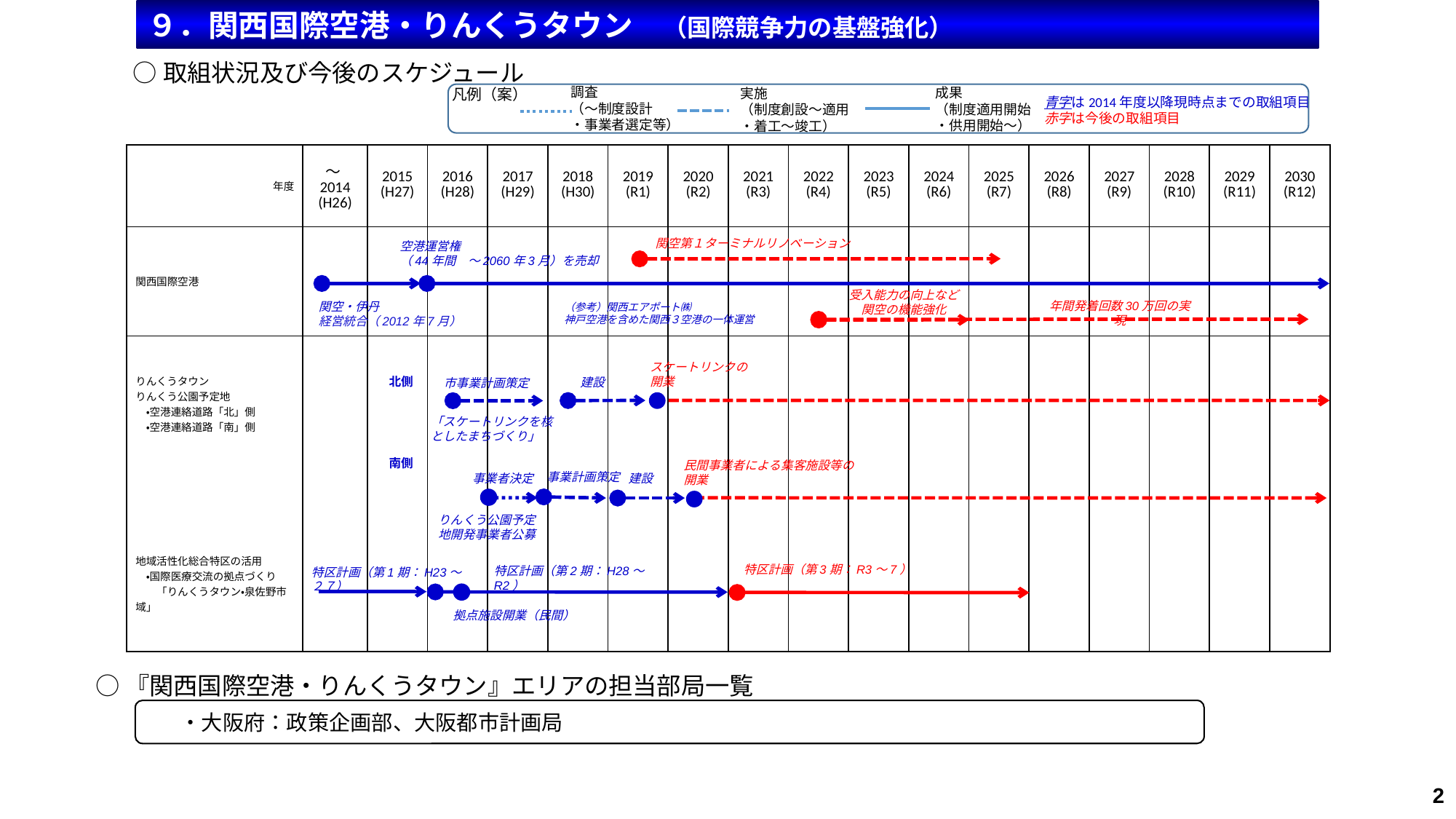

９．関西国際空港・りんくうタウン　（国際競争力の基盤強化）
○取組状況及び今後のスケジュール
調査
（～制度設計
・事業者選定等）
成果
（制度適用開始
・供用開始～）
実施
（制度創設～適用
・着工～竣工）
凡例（案）

青字は2014年度以降現時点までの取組項目
赤字は今後の取組項目
| 年度 | ～2014 (H26) | 2015 (H27) | 2016 (H28) | 2017 (H29) | 2018 (H30) | 2019 (R1) | 2020 (R2) | 2021 (R3) | 2022 (R4) | 2023 (R5) | 2024 (R6) | 2025 (R7) | 2026 (R8) | 2027 (R9) | 2028 (R10) | 2029 (R11) | 2030 (R12) |
| --- | --- | --- | --- | --- | --- | --- | --- | --- | --- | --- | --- | --- | --- | --- | --- | --- | --- |
| 関西国際空港 |  |  |  |  |  |  |  |  |  |  |  |  |  |  |  |  |  |
| りんくうタウン りんくう公園予定地 　・空港連絡道路「北」側 　・空港連絡道路「南」側 地域活性化総合特区の活用 　・国際医療交流の拠点づくり 　　「りんくうタウン・泉佐野市域」 |  |  |  |  |  |  |  |  |  |  |  |  |  |  |  |  |  |
関空第１ターミナルリノベーション
空港運営権
（44年間　～2060年3月）を売却
受入能力の向上など
関空の機能強化
年間発着回数30万回の実現
関空・伊丹
経営統合（2012年7月）
（参考）関西エアポート㈱
神戸空港を含めた関西３空港の一体運営
スケートリンクの
開業
北側
建設
市事業計画策定

「スケートリンクを核
としたまちづくり」
南側
民間事業者による集客施設等の
開業
事業計画策定
事業者決定
建設

りんくう公園予定地開発事業者公募
特区計画（第3期：R3～7）
特区計画（第2期：H28～R2）
特区計画（第1期：H23～２７）

拠点施設開業（民間）
○『関西国際空港・りんくうタウン』エリアの担当部局一覧
・大阪府：政策企画部、大阪都市計画局
2